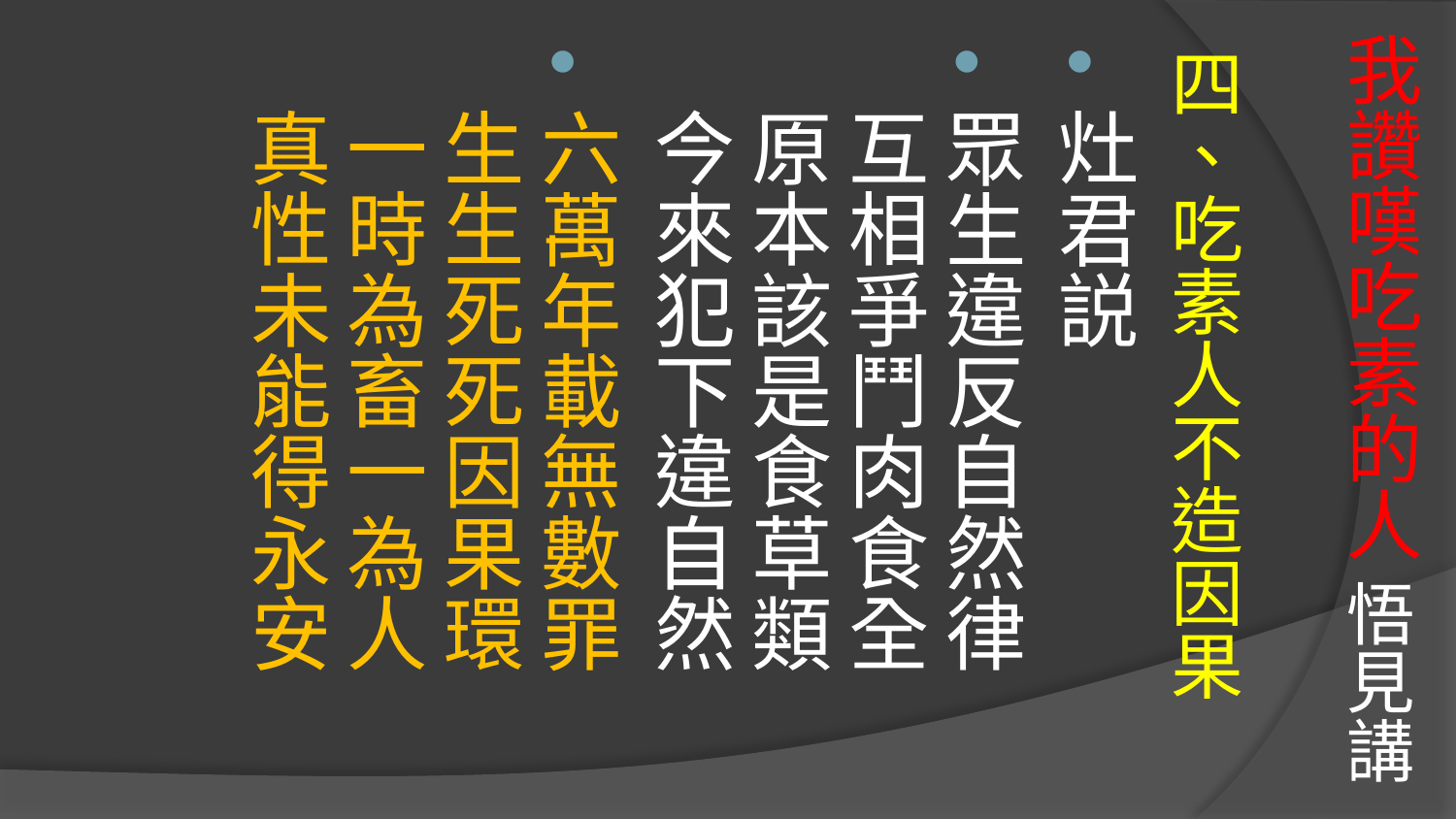

# 我讚嘆吃素的人 悟見講
四、吃素人不造因果
灶君説
眾生違反自然律　互相爭鬥肉食全
原本該是食草類　今來犯下違自然
六萬年載無數罪　生生死死因果環
一時為畜一為人　真性未能得永安